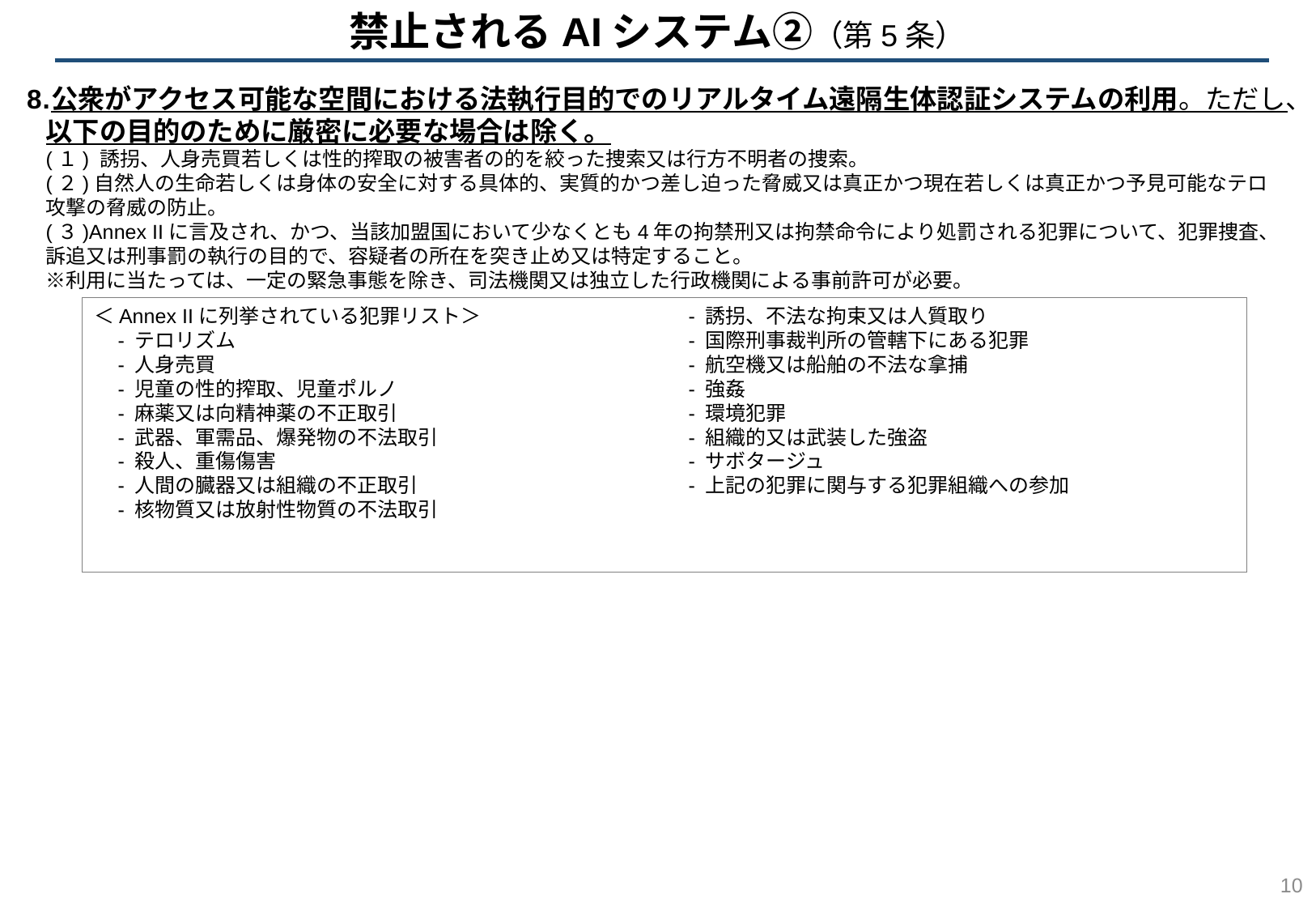

禁止されるAIシステム②（第5条）
公衆がアクセス可能な空間における法執行目的でのリアルタイム遠隔生体認証システムの利用。ただし、以下の目的のために厳密に必要な場合は除く。
(１) 誘拐、人身売買若しくは性的搾取の被害者の的を絞った捜索又は行方不明者の捜索。
(２)自然人の生命若しくは身体の安全に対する具体的、実質的かつ差し迫った脅威又は真正かつ現在若しくは真正かつ予見可能なテロ攻撃の脅威の防止。
(３)Annex IIに言及され、かつ、当該加盟国において少なくとも4年の拘禁刑又は拘禁命令により処罰される犯罪について、犯罪捜査、訴追又は刑事罰の執行の目的で、容疑者の所在を突き止め又は特定すること。
※利用に当たっては、一定の緊急事態を除き、司法機関又は独立した行政機関による事前許可が必要。
＜Annex IIに列挙されている犯罪リスト＞
- テロリズム
- 人身売買
- 児童の性的搾取、児童ポルノ
- 麻薬又は向精神薬の不正取引
- 武器、軍需品、爆発物の不法取引
- 殺人、重傷傷害
- 人間の臓器又は組織の不正取引
- 核物質又は放射性物質の不法取引

- 誘拐、不法な拘束又は人質取り
- 国際刑事裁判所の管轄下にある犯罪
- 航空機又は船舶の不法な拿捕
- 強姦
- 環境犯罪
- 組織的又は武装した強盗
- サボタージュ
- 上記の犯罪に関与する犯罪組織への参加
10